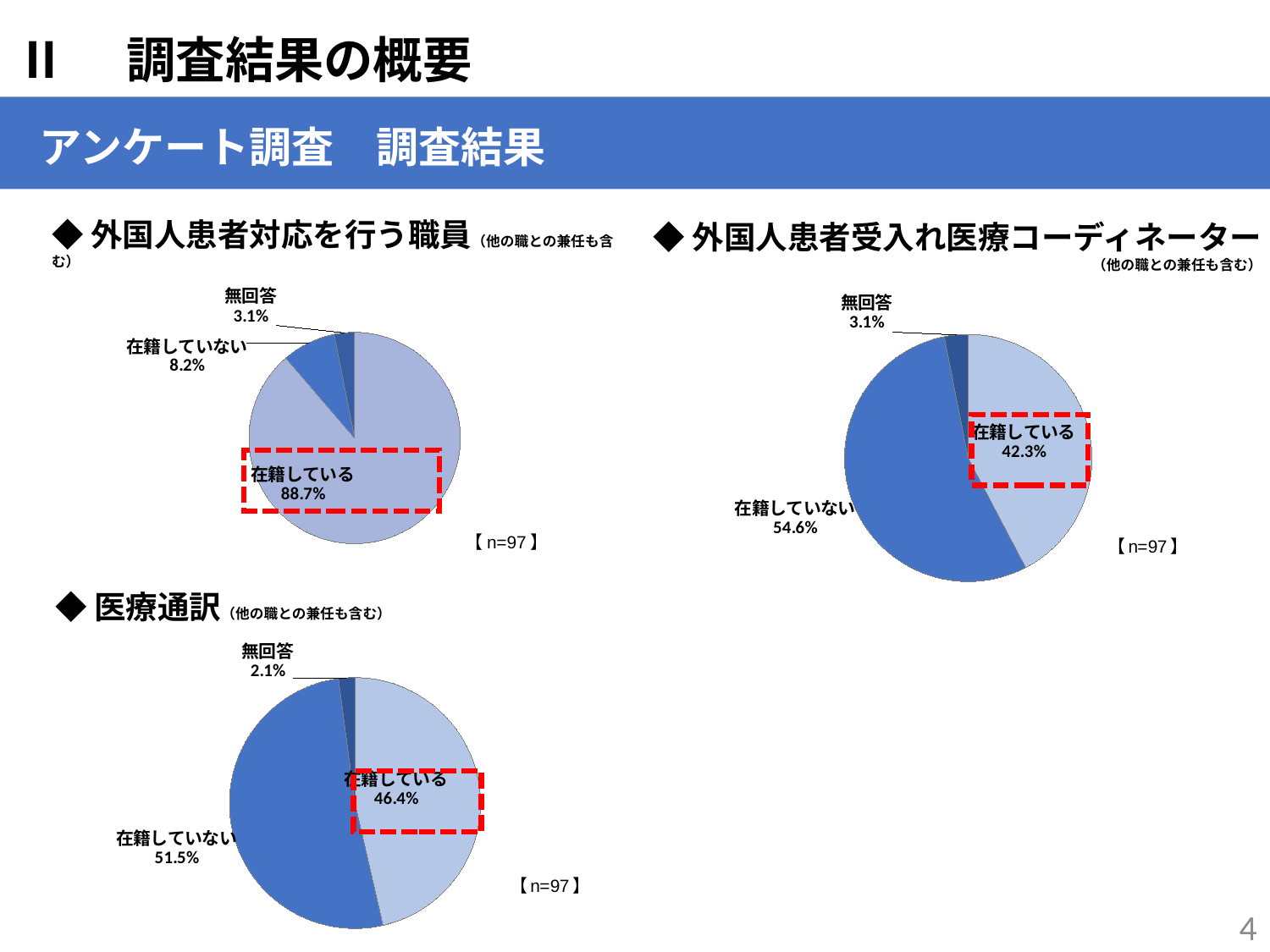

Ⅱ　調査結果の概要

 アンケート調査　調査結果
◆外国人患者対応を行う職員（他の職との兼任も含む）
◆外国人患者受入れ医療コーディネーター
　　　　　　　　　　　　　　　　　　　　　　　　　　　　　　　（他の職との兼任も含む）

### Chart

| Category | 列1 |
|---|---|
| 在籍している | 42.3 |
| 在籍していない | 54.6 |
| 無回答 | 3.1 |

### Chart

| Category |  |
|---|---|
| 在籍している | 0.887 |
| 在籍していない | 0.082 |
| 無回答 | 0.031 |
【n=97】

◆医療通訳（他の職との兼任も含む）

### Chart

| Category | 列1 |
|---|---|
| 在籍している | 46.4 |
| 在籍していない | 51.5 |
| 無回答 | 2.1 |

4